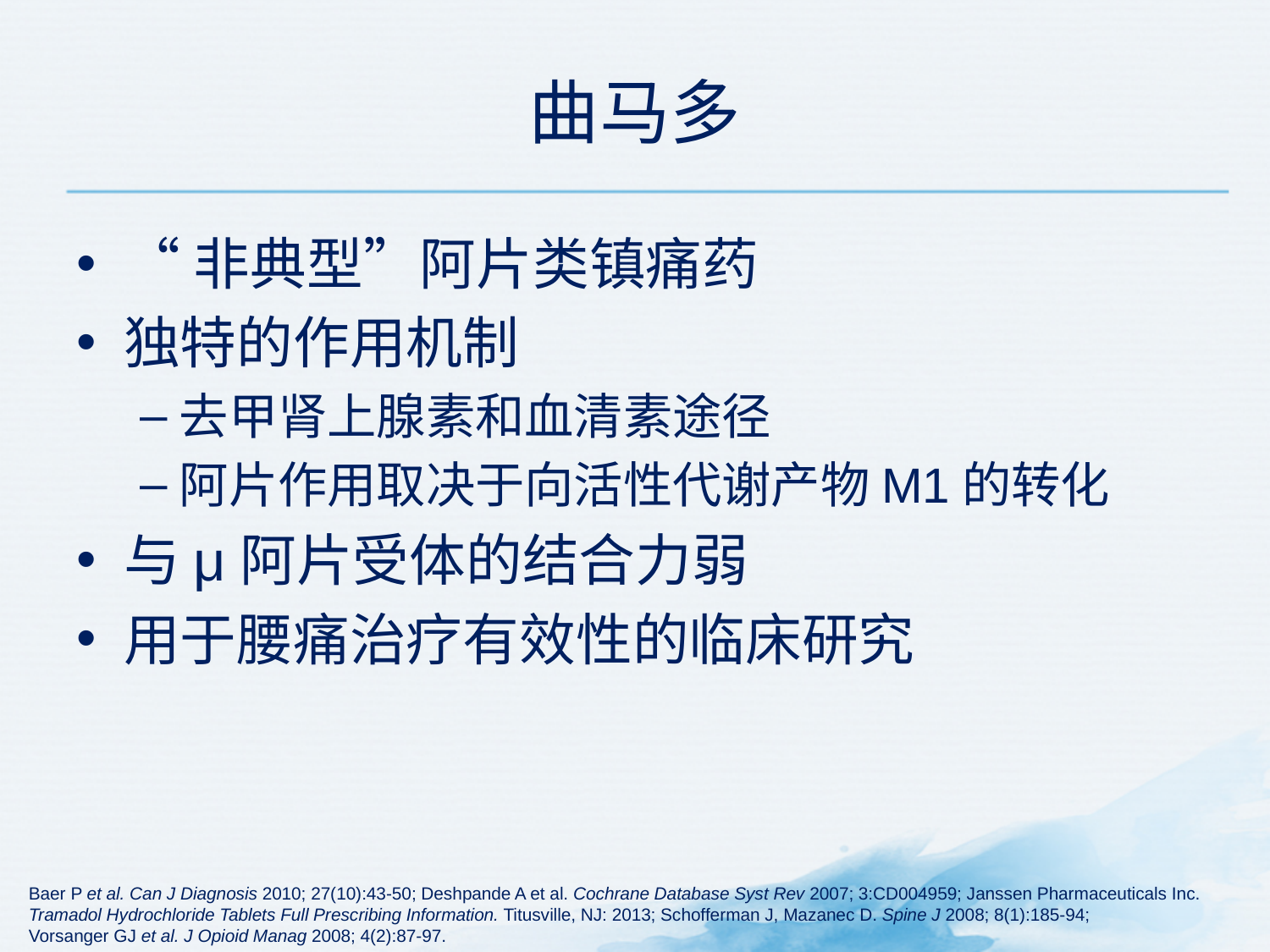

# 曲马多
“非典型”阿片类镇痛药
独特的作用机制
去甲肾上腺素和血清素途径
阿片作用取决于向活性代谢产物M1的转化
与μ阿片受体的结合力弱
用于腰痛治疗有效性的临床研究
Baer P et al. Can J Diagnosis 2010; 27(10):43-50; Deshpande A et al. Cochrane Database Syst Rev 2007; 3:CD004959; Janssen Pharmaceuticals Inc. Tramadol Hydrochloride Tablets Full Prescribing Information. Titusville, NJ: 2013; Schofferman J, Mazanec D. Spine J 2008; 8(1):185-94;
Vorsanger GJ et al. J Opioid Manag 2008; 4(2):87-97.